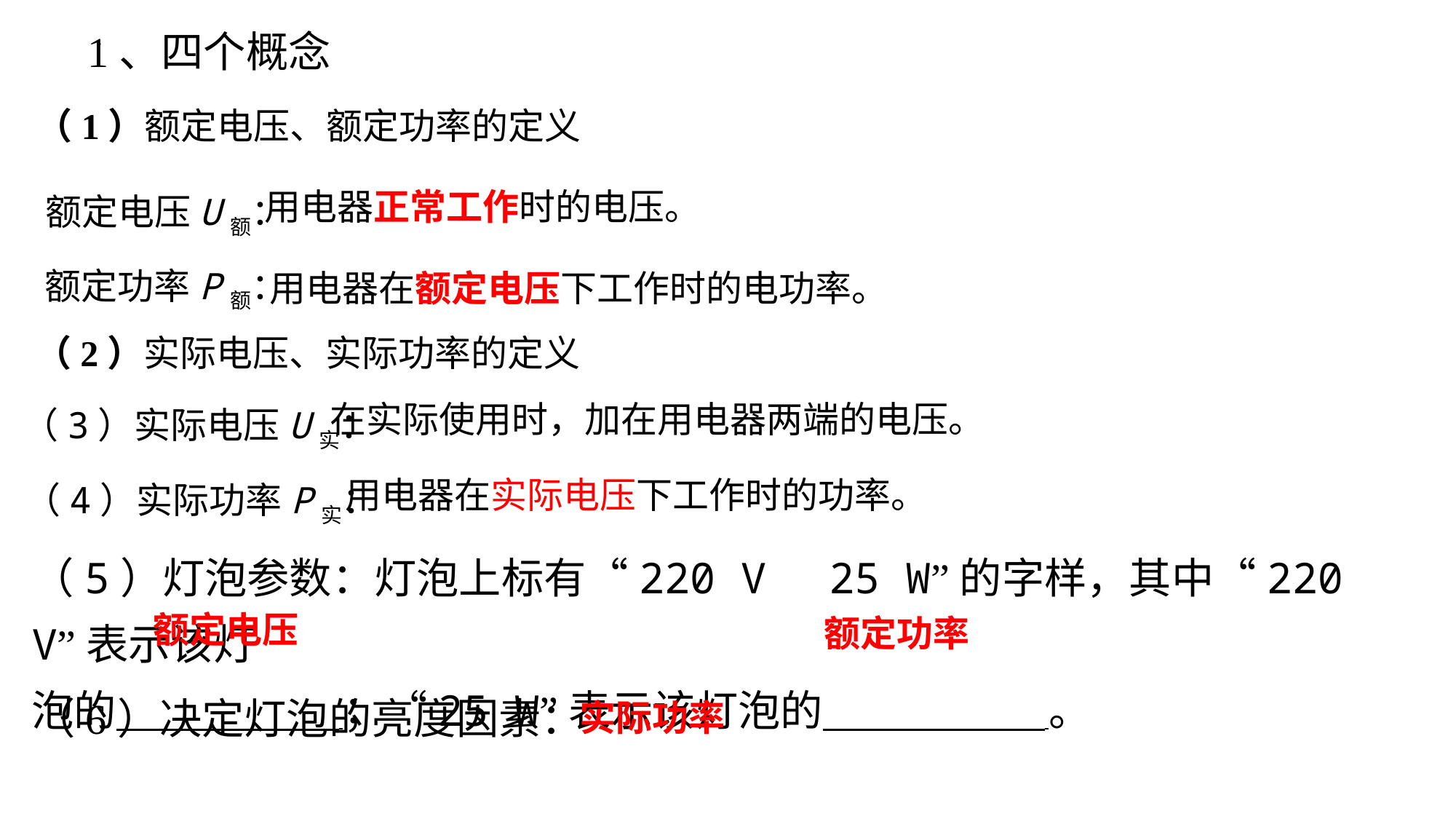

1、四个概念
（1）额定电压、额定功率的定义
额定电压U额：
用电器正常工作时的电压。
额定功率P额：
用电器在额定电压下工作时的电功率。
（2）实际电压、实际功率的定义
（3）实际电压U实：
在实际使用时，加在用电器两端的电压。
（4）实际功率P实：
用电器在实际电压下工作时的功率。
（5）灯泡参数：灯泡上标有“220 V　25 W”的字样，其中“220 V”表示该灯
泡的                                  ；“25 W”表示该灯泡的                                  。
额定电压
额定功率
（6）决定灯泡的亮度因素：
实际功率